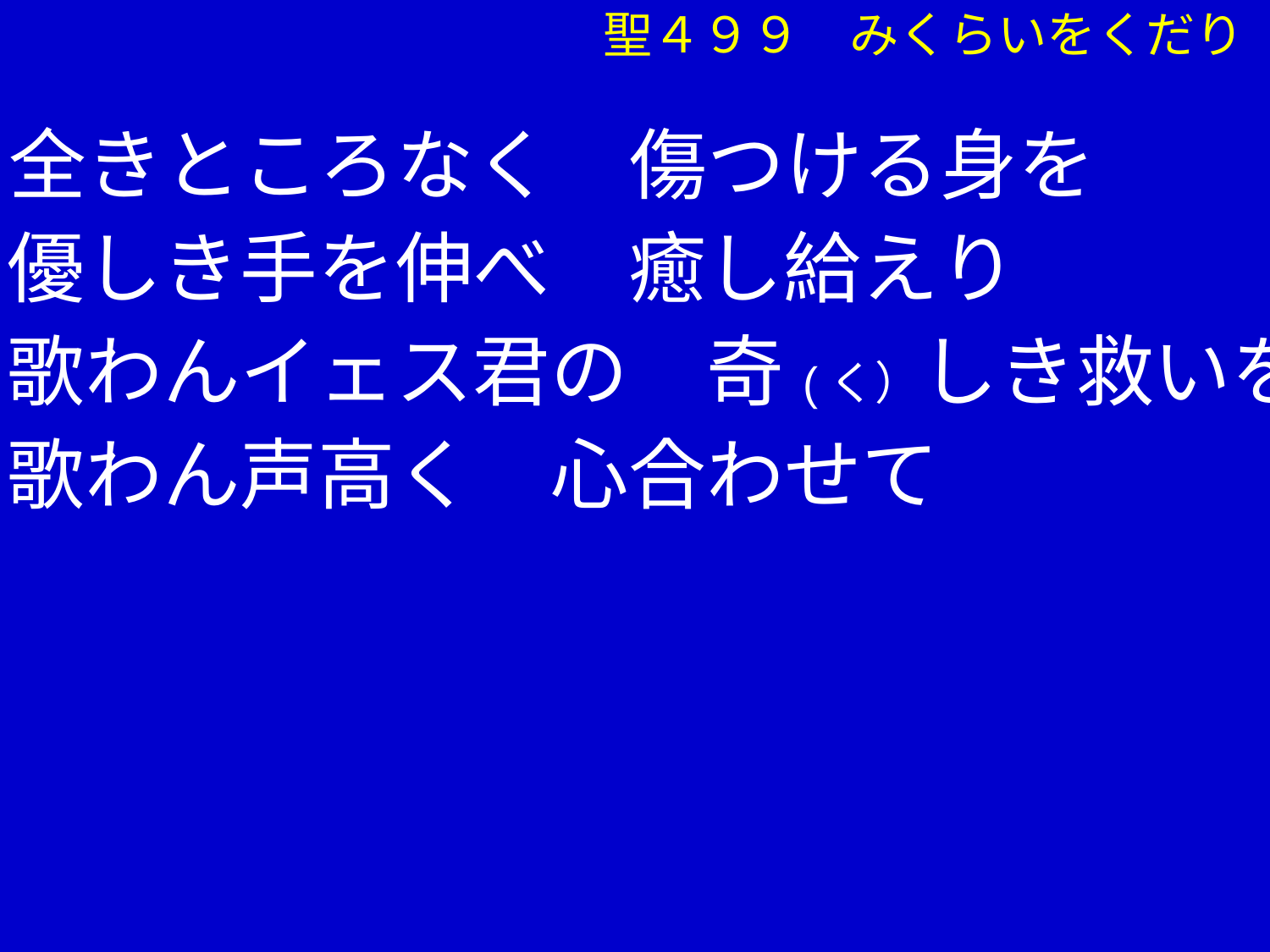

聖４９９　みくらいをくだり
③全きところなく　傷つける身を
　 優しき手を伸べ　癒し給えり
　 歌わんイェス君の　奇(く）しき救いを
　 歌わん声高く　心合わせて